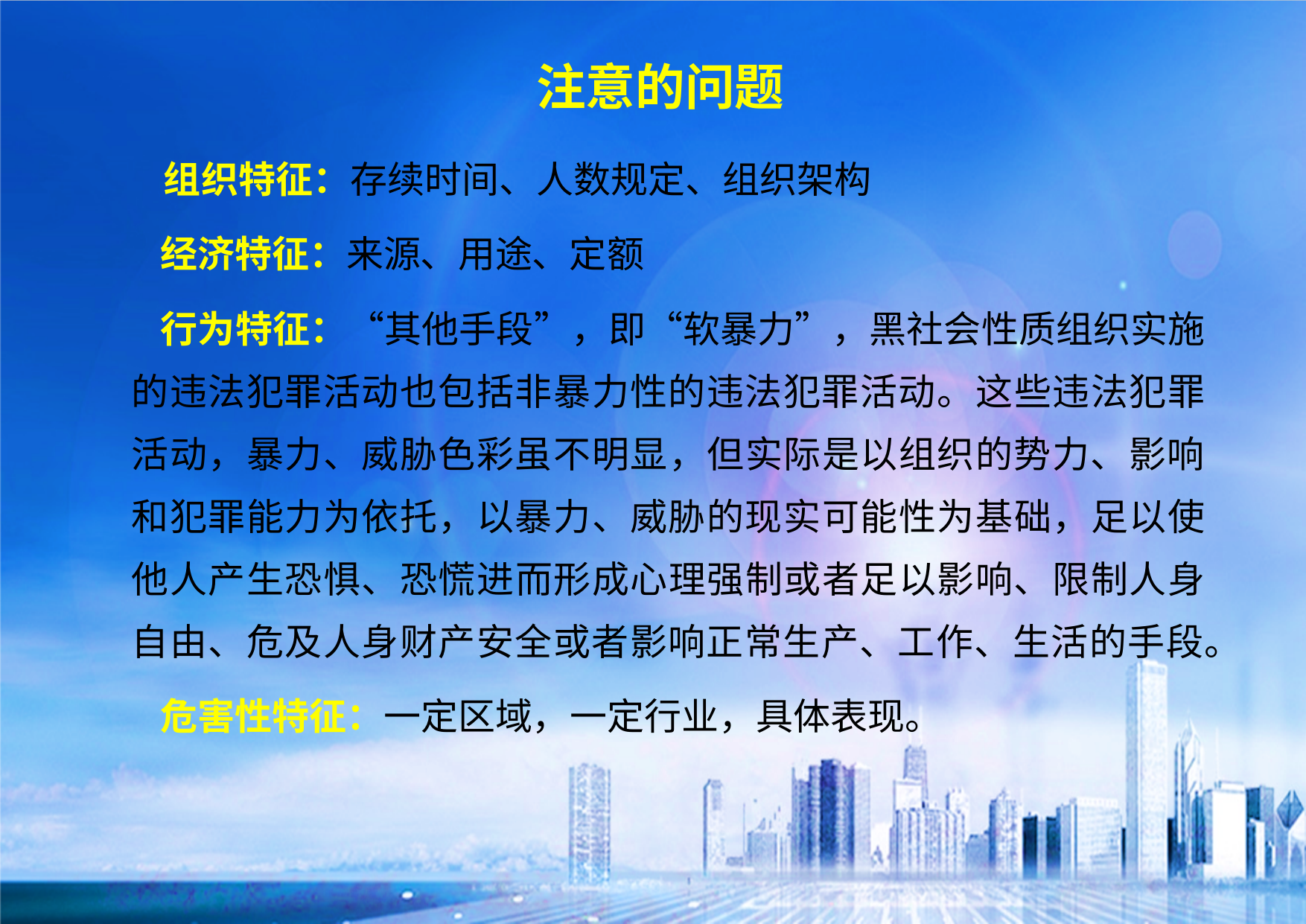

# 注意的问题
       组织特征：存续时间、人数规定、组织架构
      经济特征：来源、用途、定额
      行为特征：“其他手段”，即“软暴力”，黑社会性质组织实施的违法犯罪活动也包括非暴力性的违法犯罪活动。这些违法犯罪活动，暴力、威胁色彩虽不明显，但实际是以组织的势力、影响和犯罪能力为依托，以暴力、威胁的现实可能性为基础，足以使他人产生恐惧、恐慌进而形成心理强制或者足以影响、限制人身自由、危及人身财产安全或者影响正常生产、工作、生活的手段。
      危害性特征：一定区域，一定行业，具体表现。